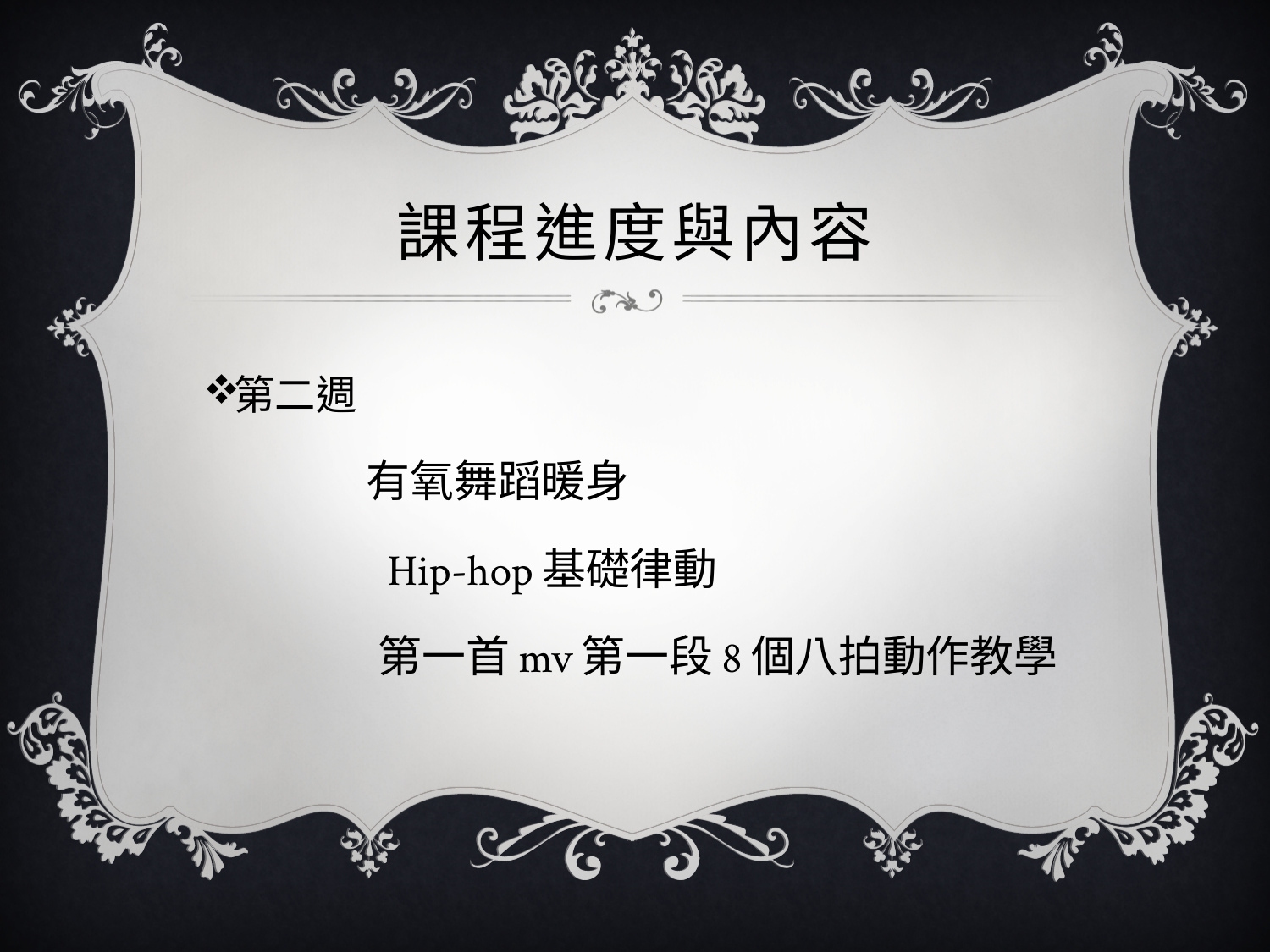

# 課程進度與內容
第二週
　　　　有氧舞蹈暖身
　　　　Hip-hop基礎律動
　　　　第一首mv第一段8個八拍動作教學